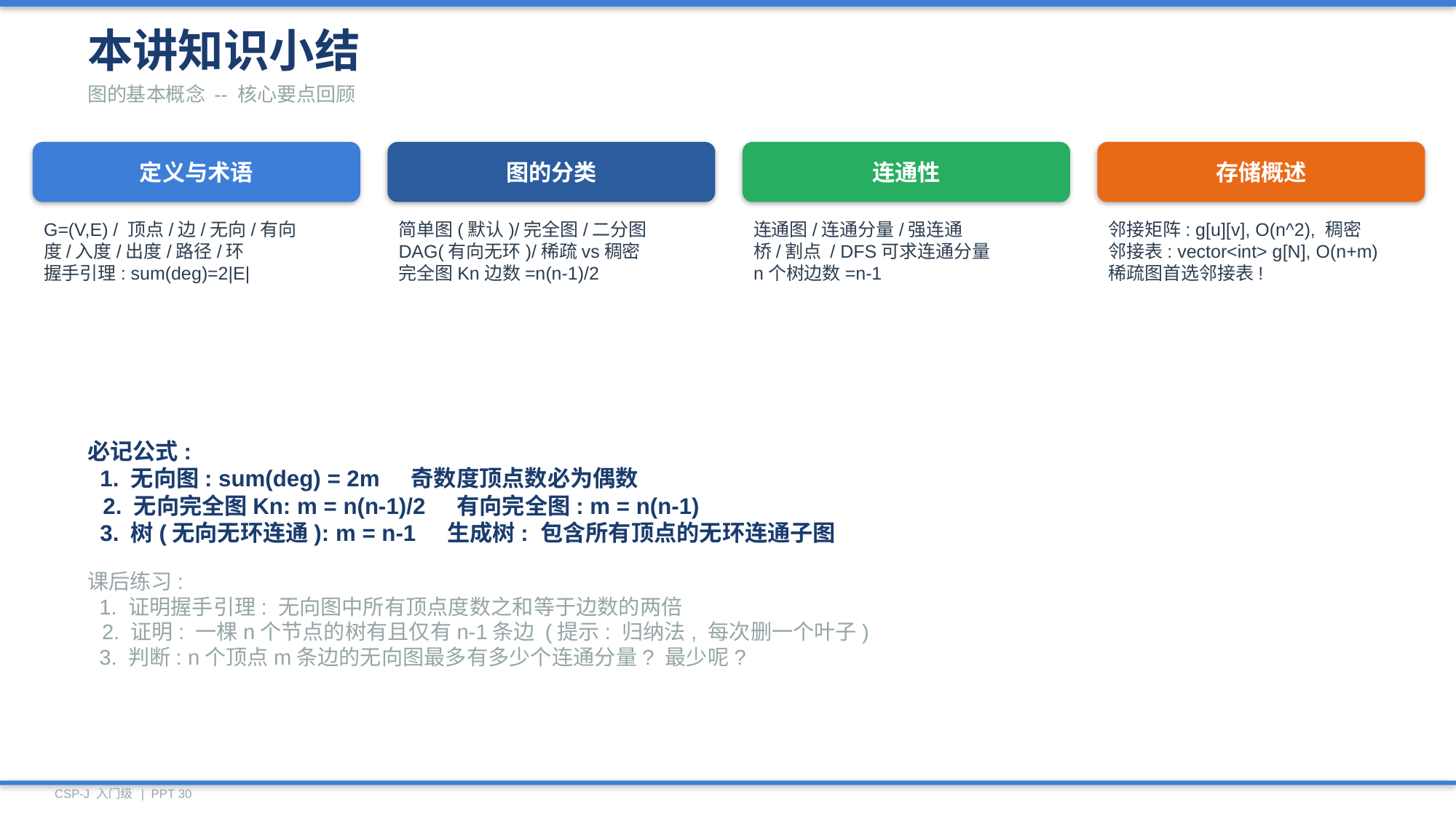

本讲知识小结
图的基本概念 -- 核心要点回顾
定义与术语
图的分类
连通性
存储概述
G=(V,E) / 顶点/边/无向/有向
度/入度/出度/路径/环
握手引理: sum(deg)=2|E|
简单图(默认)/完全图/二分图
DAG(有向无环)/稀疏vs稠密
完全图Kn边数=n(n-1)/2
连通图/连通分量/强连通
桥/割点 / DFS可求连通分量
n个树边数=n-1
邻接矩阵: g[u][v], O(n^2), 稠密
邻接表: vector<int> g[N], O(n+m)
稀疏图首选邻接表!
必记公式:
  1. 无向图: sum(deg) = 2m    奇数度顶点数必为偶数
  2. 无向完全图Kn: m = n(n-1)/2    有向完全图: m = n(n-1)
  3. 树(无向无环连通): m = n-1    生成树: 包含所有顶点的无环连通子图
课后练习:
  1. 证明握手引理: 无向图中所有顶点度数之和等于边数的两倍
  2. 证明: 一棵n个节点的树有且仅有n-1条边 (提示: 归纳法, 每次删一个叶子)
  3. 判断: n个顶点m条边的无向图最多有多少个连通分量? 最少呢?

CSP-J 入门级  |  PPT 30